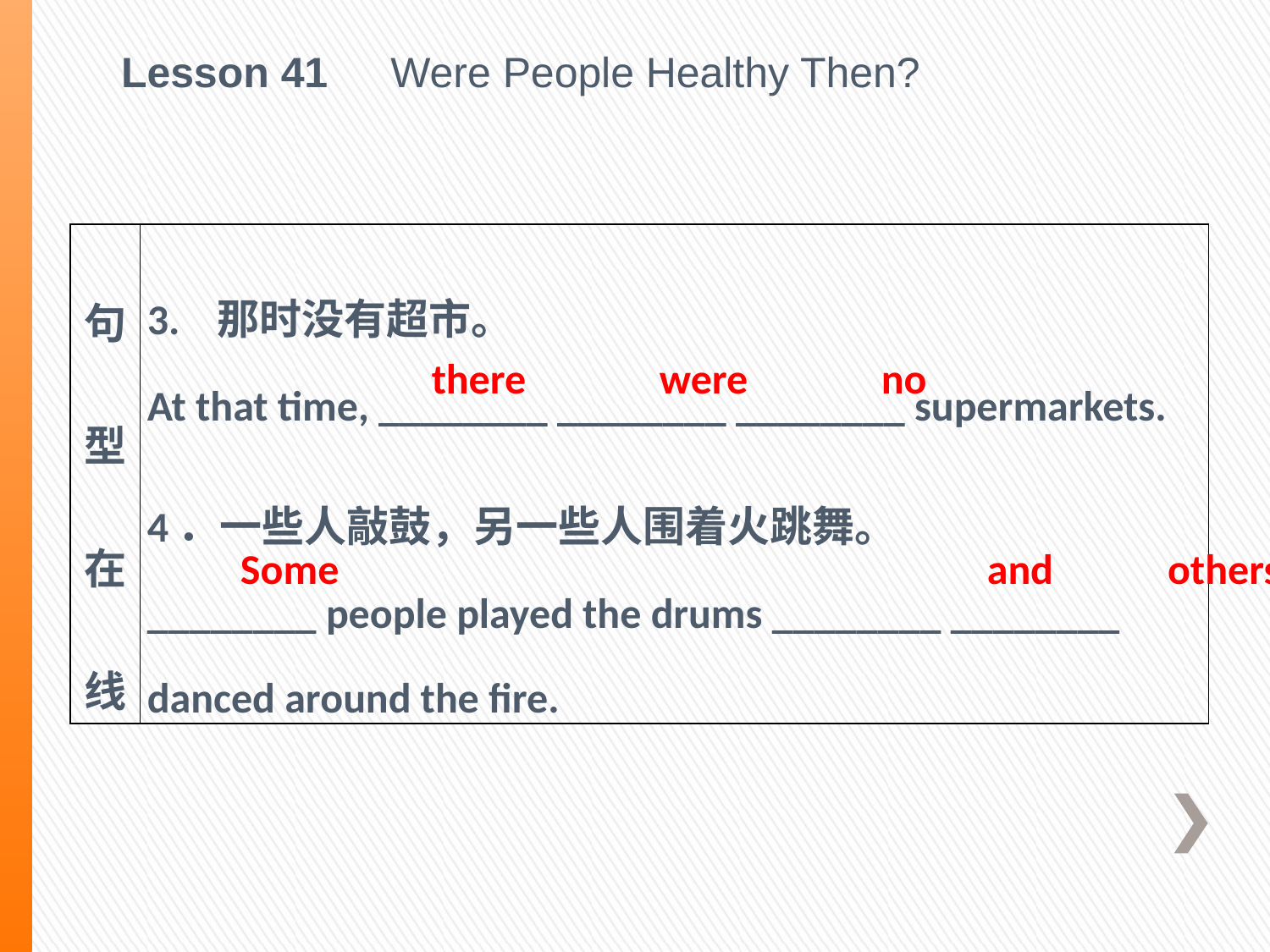

Lesson 41　Were People Healthy Then?
| 句型在线 | 3. 那时没有超市。 At that time, \_\_\_\_\_\_\_\_ \_\_\_\_\_\_\_\_ \_\_\_\_\_\_\_\_ supermarkets. 4．一些人敲鼓，另一些人围着火跳舞。 \_\_\_\_\_\_\_\_ people played the drums \_\_\_\_\_\_\_\_ \_\_\_\_\_\_\_\_ danced around the fire. |
| --- | --- |
there              were              no
Some                                                                    and            others